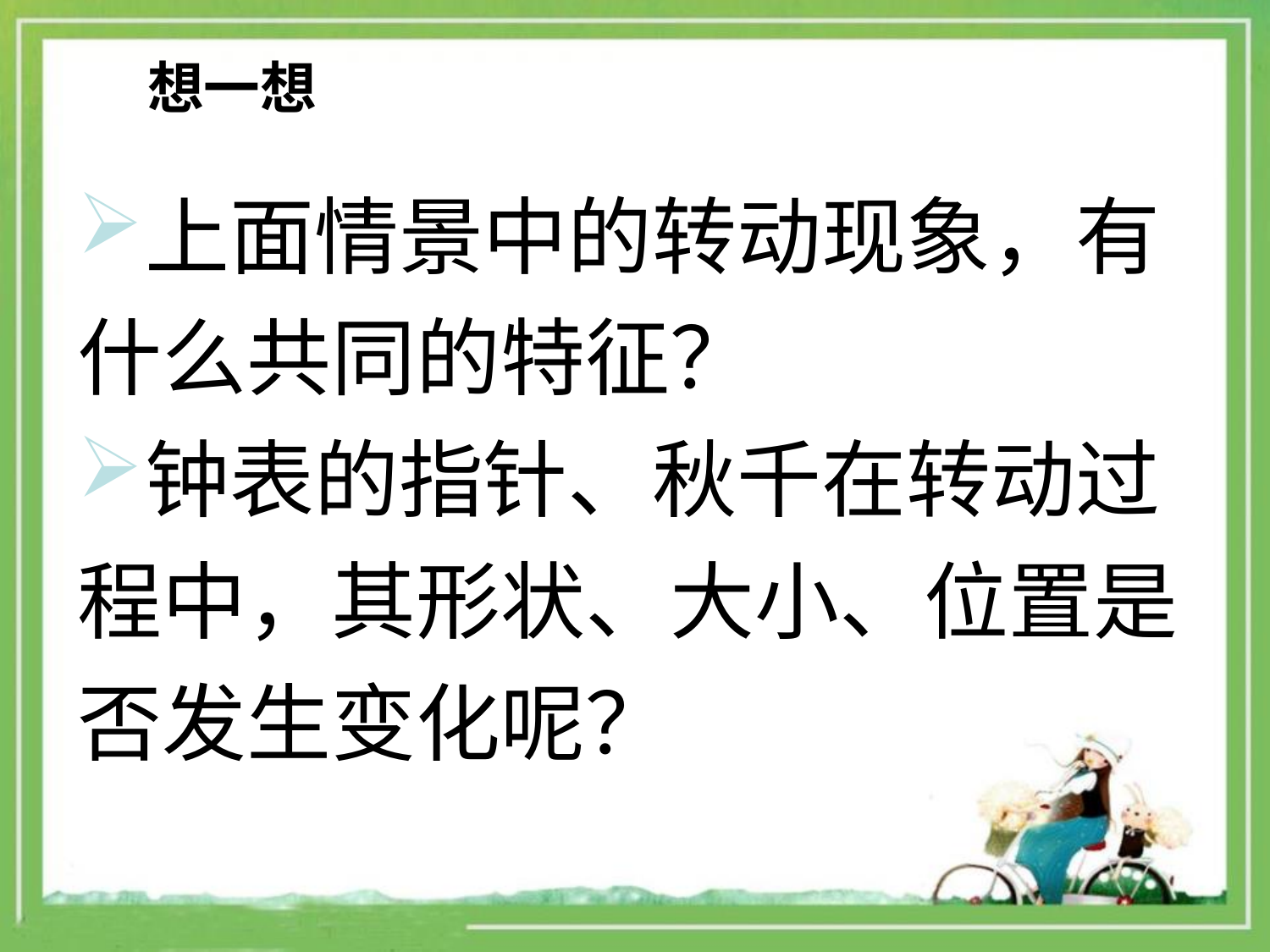

想一想
上面情景中的转动现象，有什么共同的特征？
钟表的指针、秋千在转动过程中，其形状、大小、位置是否发生变化呢？